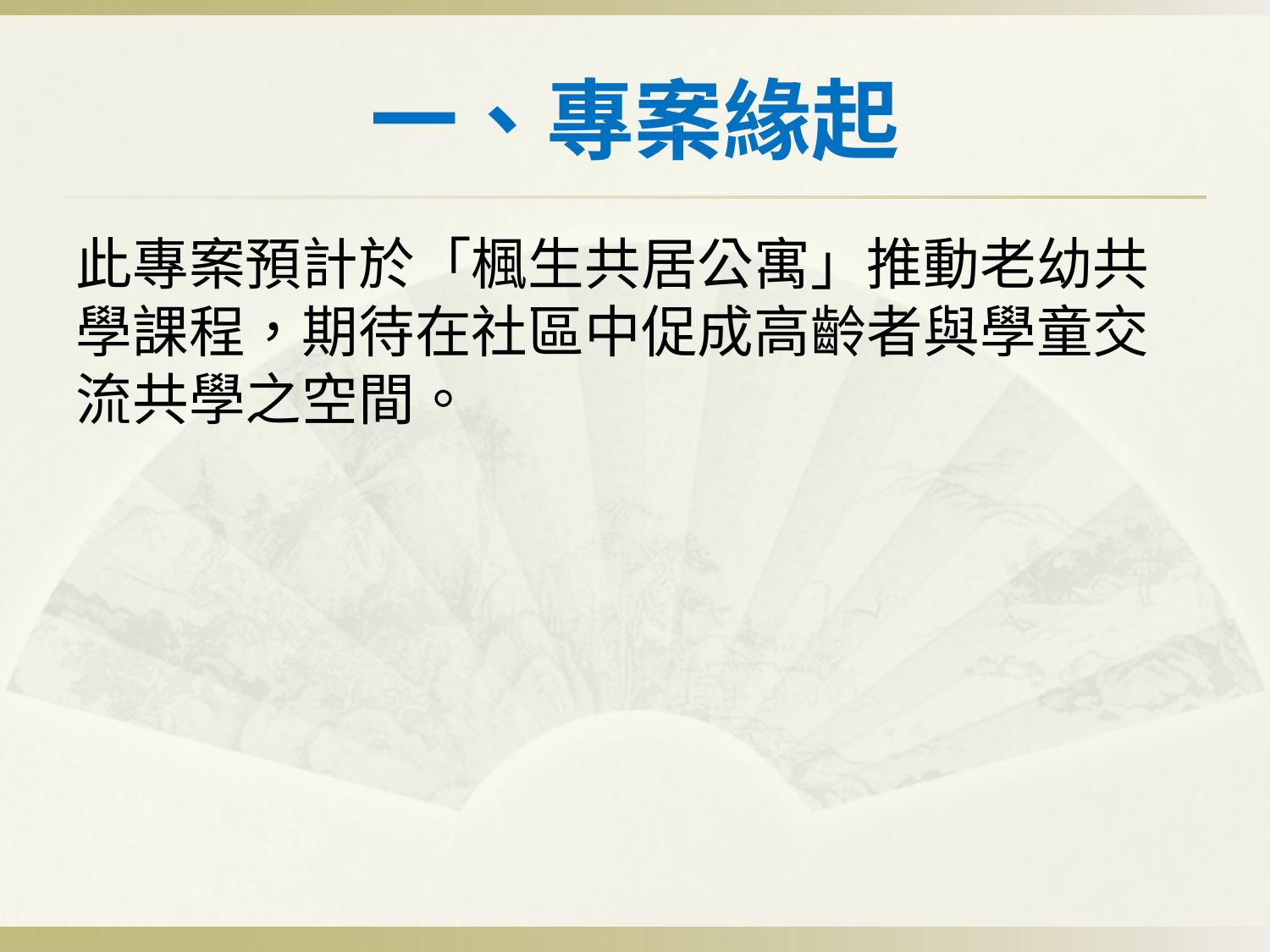

# 一、專案緣起
此專案預計於「楓生共居公寓」推動老幼共學課程，期待在社區中促成高齡者與學童交流共學之空間。